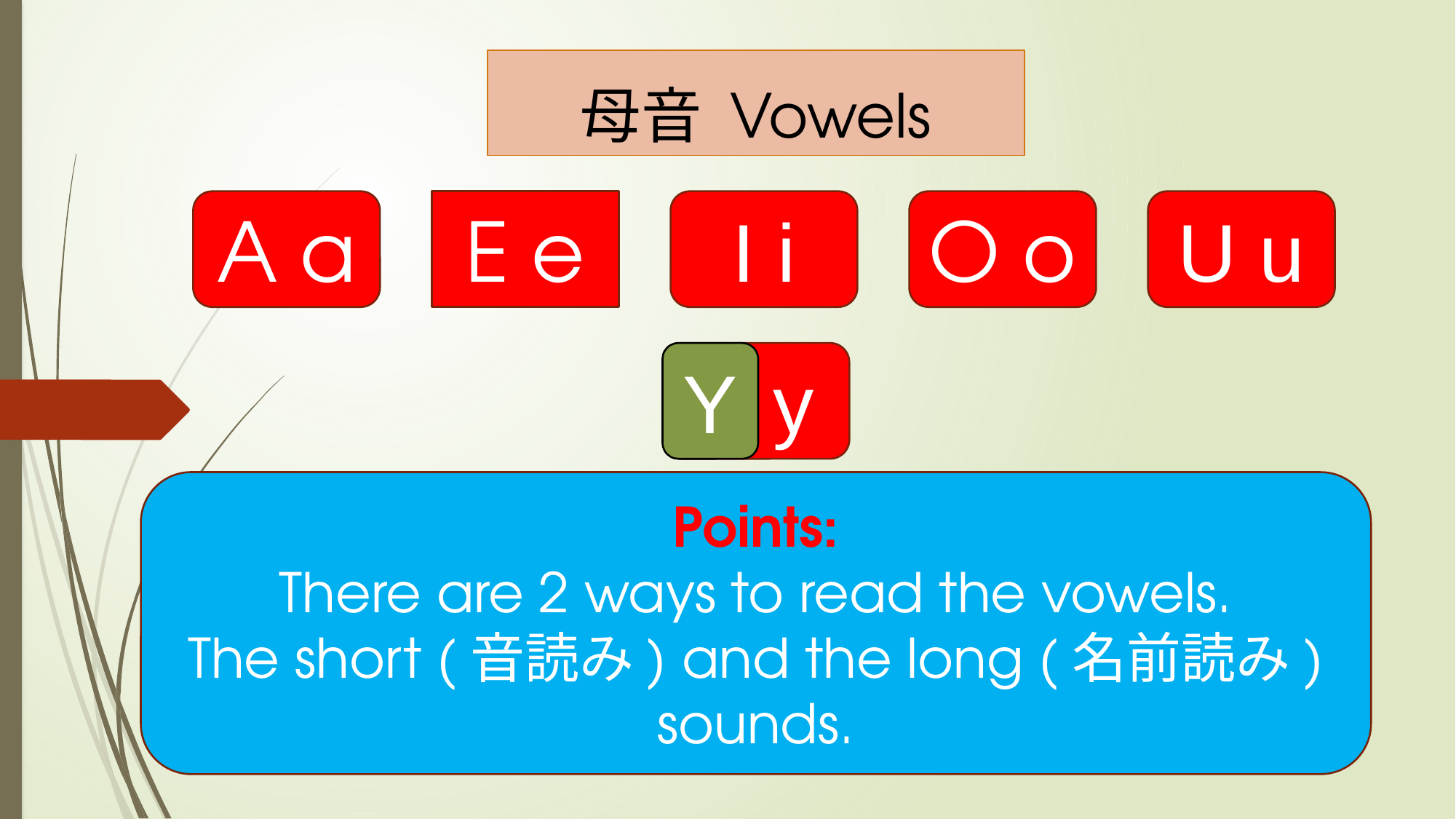

# 母音 Vowels
A a
E e
I i
O o
U u
Y
Y y
Points:
There are 2 ways to read the vowels.
The short (音読み) and the long (名前読み) sounds.